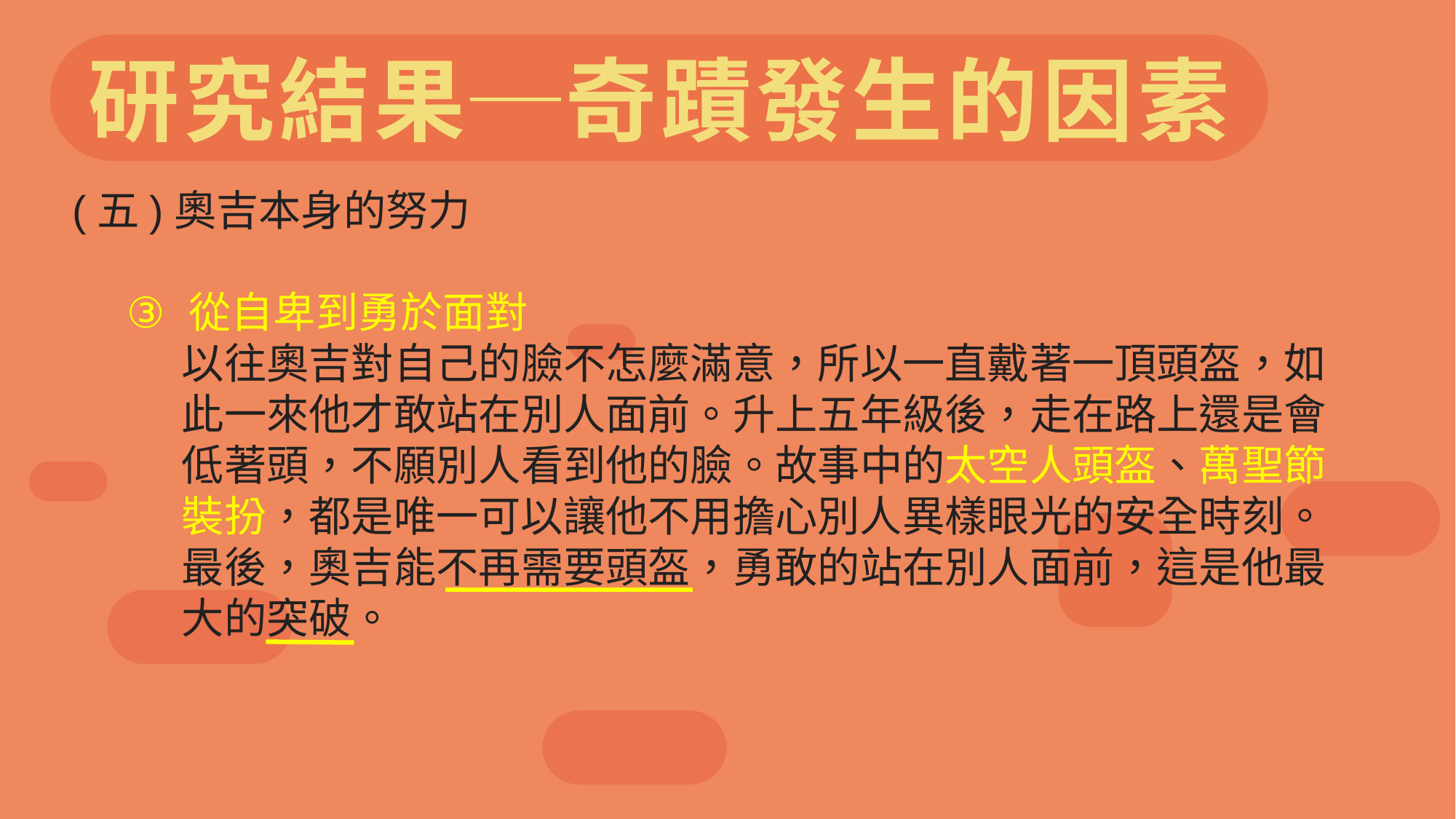

研究結果─奇蹟發生的因素
(五)奧吉本身的努力

從自卑到勇於面對
以往奧吉對自己的臉不怎麼滿意，所以一直戴著一頂頭盔，如此一來他才敢站在別人面前。升上五年級後，走在路上還是會低著頭，不願別人看到他的臉。故事中的太空人頭盔、萬聖節裝扮，都是唯一可以讓他不用擔心別人異樣眼光的安全時刻。最後，奧吉能不再需要頭盔，勇敢的站在別人面前，這是他最大的突破。